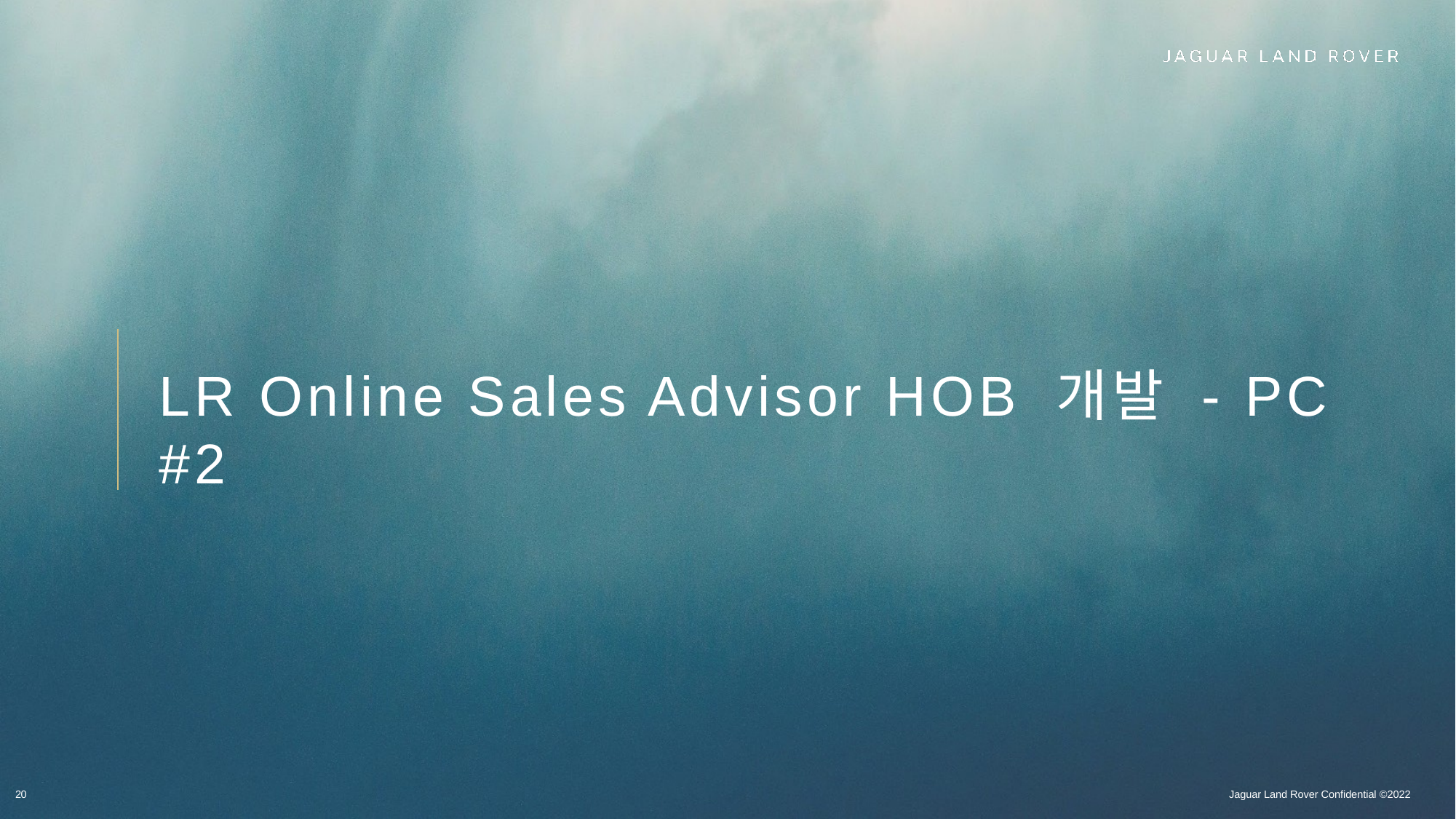

LR Online Sales Advisor HOB 개발 - PC #2